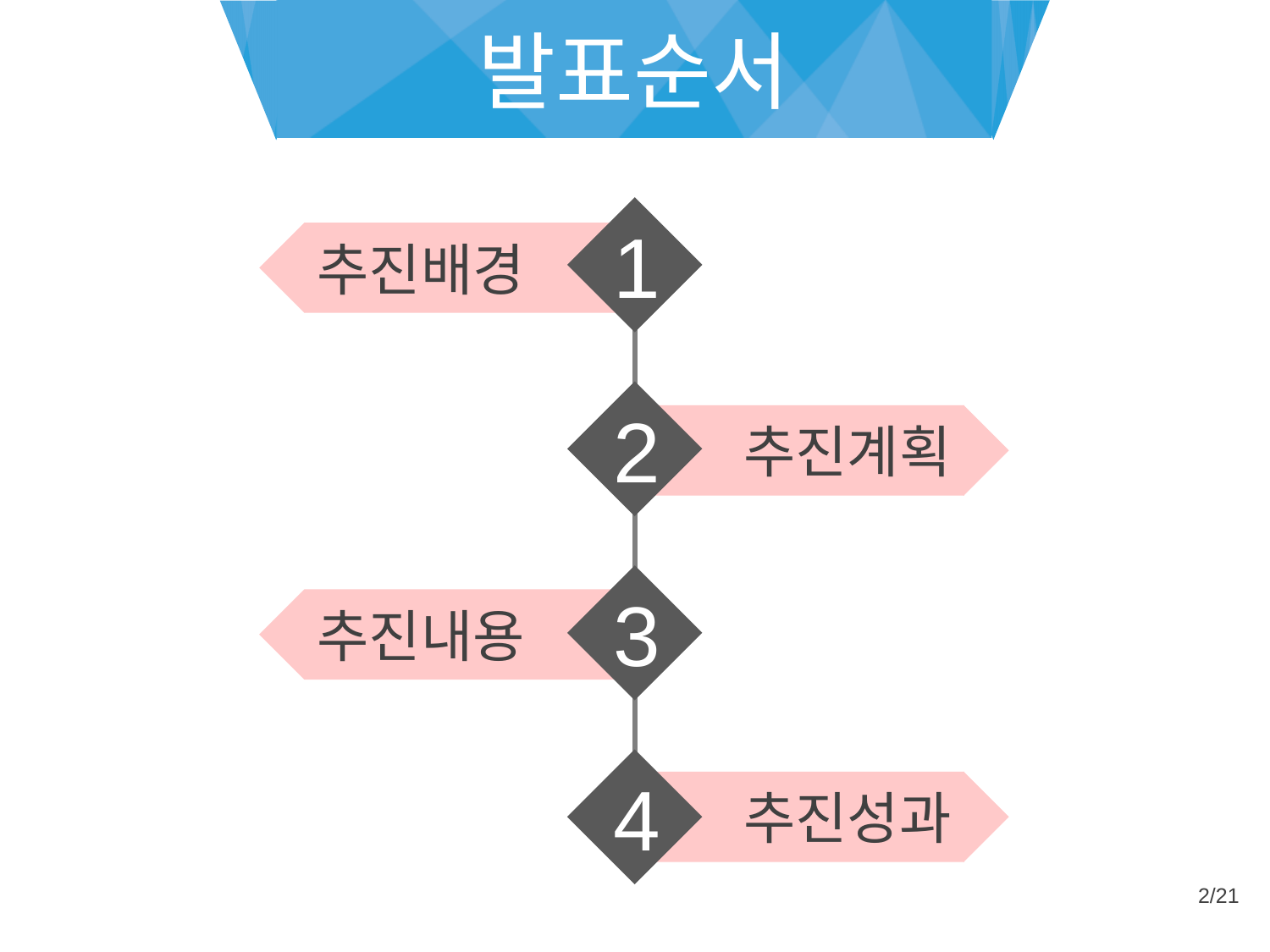

발표순서

1
추진배경

2
추진계획

3
추진내용

4
추진성과

2/21